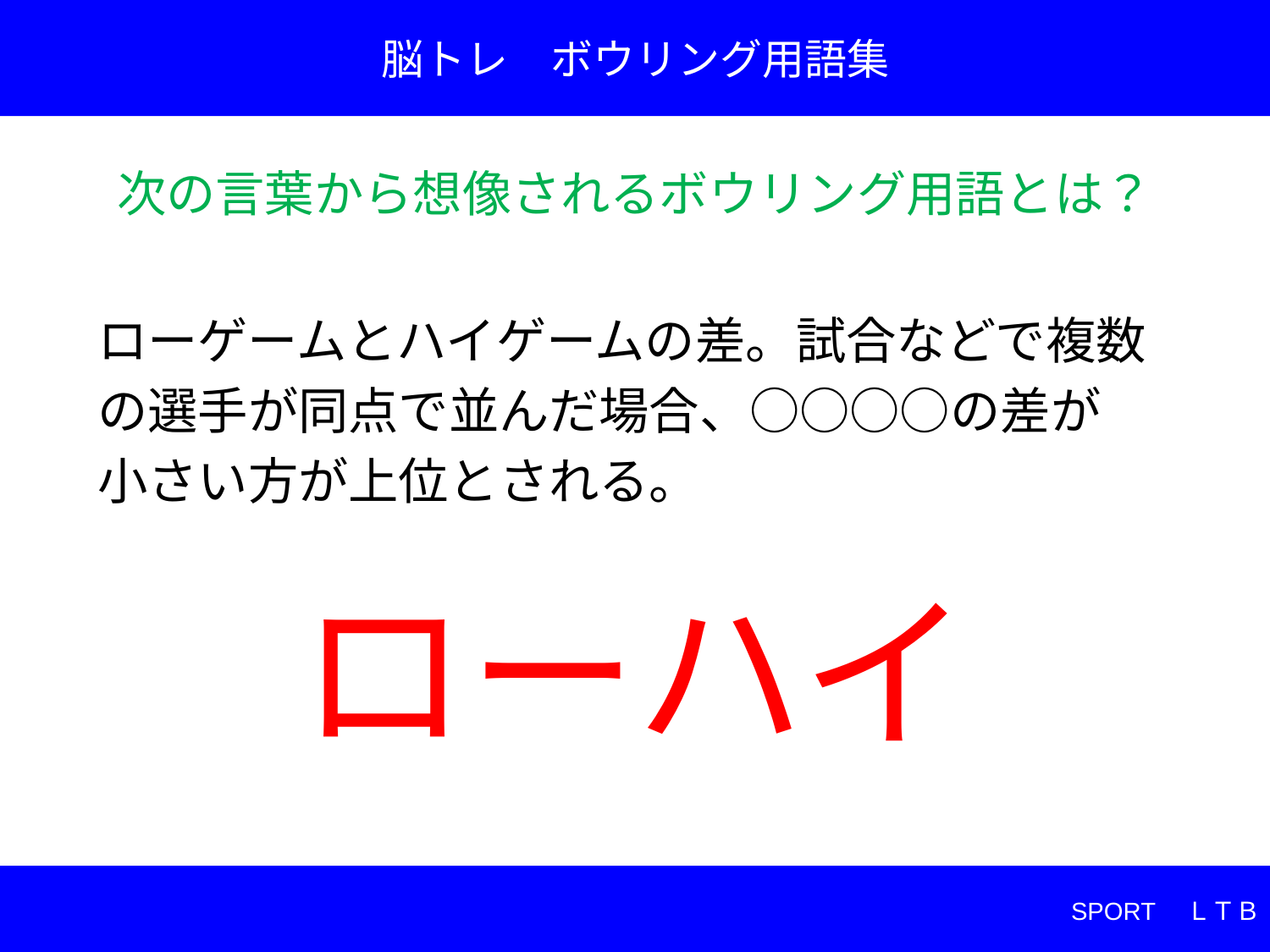

脳トレ　ボウリング用語集
次の言葉から想像されるボウリング用語とは？
ローゲームとハイゲームの差。試合などで複数
の選手が同点で並んだ場合、○○○○の差が
小さい方が上位とされる。
# ローハイ
SPORT　ＬＴＢ